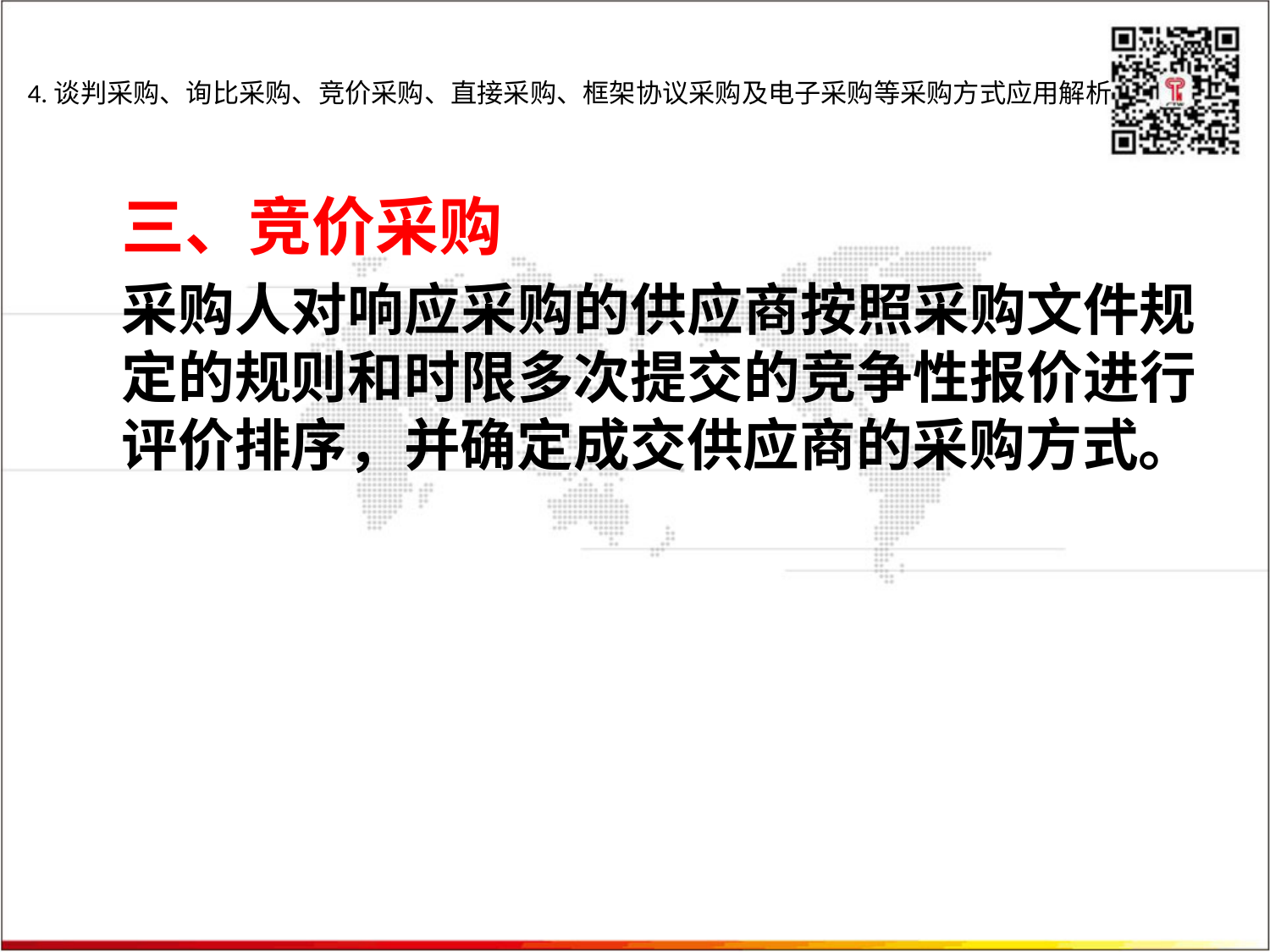

4.谈判采购、询比采购、竞价采购、直接采购、框架协议采购及电子采购等采购方式应用解析
三、竞价采购
采购人对响应采购的供应商按照采购文件规定的规则和时限多次提交的竞争性报价进行评价排序，并确定成交供应商的采购方式。